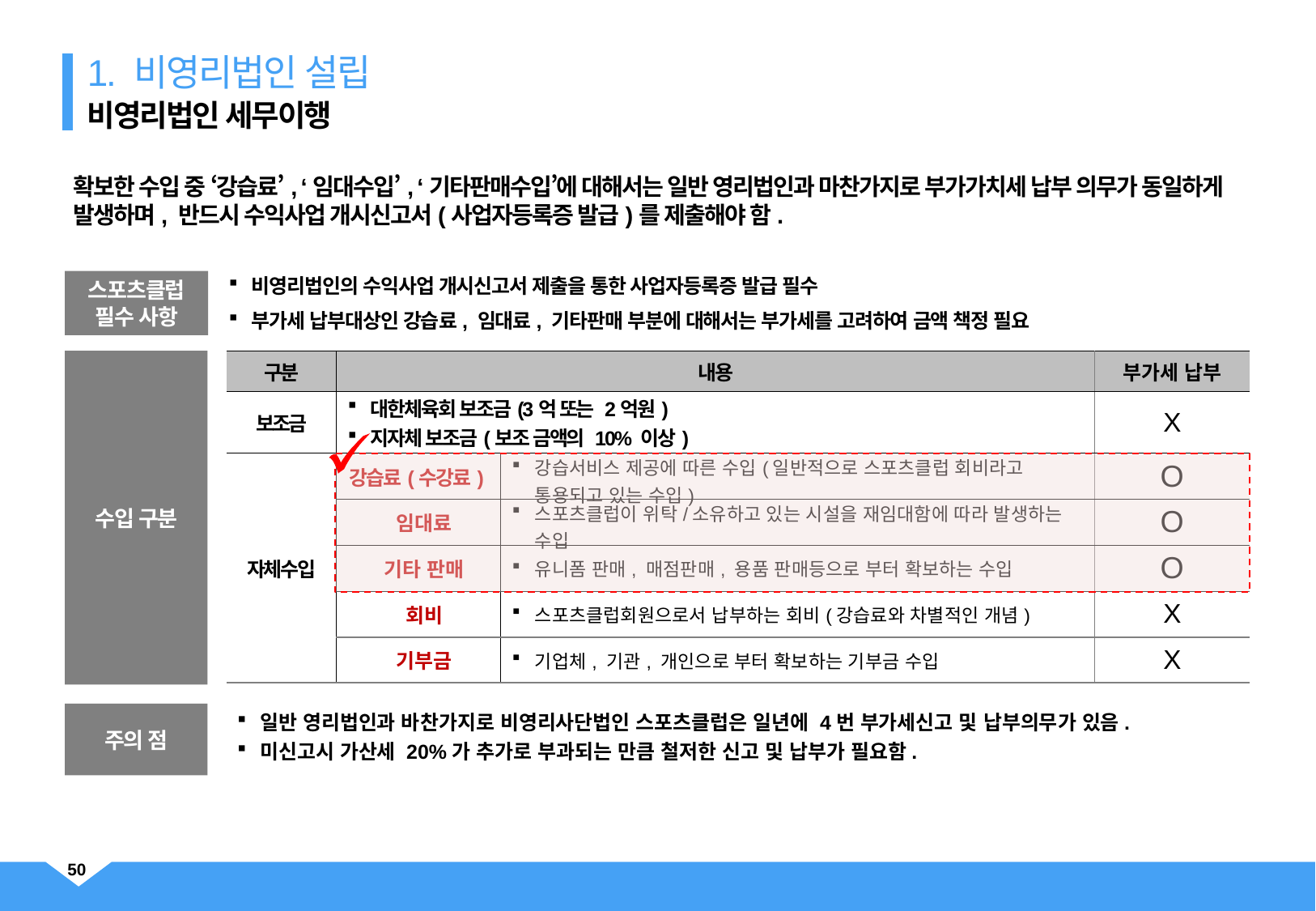

1. 비영리법인 설립
비영리법인 세무이행
확보한 수입 중 ‘강습료’, ‘임대수입’, ‘기타판매수입’에 대해서는 일반 영리법인과 마찬가지로 부가가치세 납부 의무가 동일하게 발생하며, 반드시 수익사업 개시신고서(사업자등록증 발급)를 제출해야 함.
비영리법인의 수익사업 개시신고서 제출을 통한 사업자등록증 발급 필수
부가세 납부대상인 강습료, 임대료, 기타판매 부분에 대해서는 부가세를 고려하여 금액 책정 필요
스포츠클럽
필수 사항
수입 구분
| 구분 | 내용 |  | 부가세 납부 |
| --- | --- | --- | --- |
| 보조금 | 대한체육회 보조금(3억 또는 2억원) 지자체 보조금(보조 금액의 10% 이상) |  | X |
| 자체수입 | 강습료(수강료) | 강습서비스 제공에 따른 수입(일반적으로 스포츠클럽 회비라고 통용되고 있는 수입) | O |
|  | 임대료 | 스포츠클럽이 위탁/소유하고 있는 시설을 재임대함에 따라 발생하는 수입 | O |
|  | 기타 판매 | 유니폼 판매, 매점판매, 용품 판매등으로 부터 확보하는 수입 | O |
|  | 회비 | 스포츠클럽회원으로서 납부하는 회비(강습료와 차별적인 개념) | X |
|  | 기부금 | 기업체, 기관, 개인으로 부터 확보하는 기부금 수입 | X |

주의 점
일반 영리법인과 바찬가지로 비영리사단법인 스포츠클럽은 일년에 4번 부가세신고 및 납부의무가 있음.
미신고시 가산세 20%가 추가로 부과되는 만큼 철저한 신고 및 납부가 필요함.